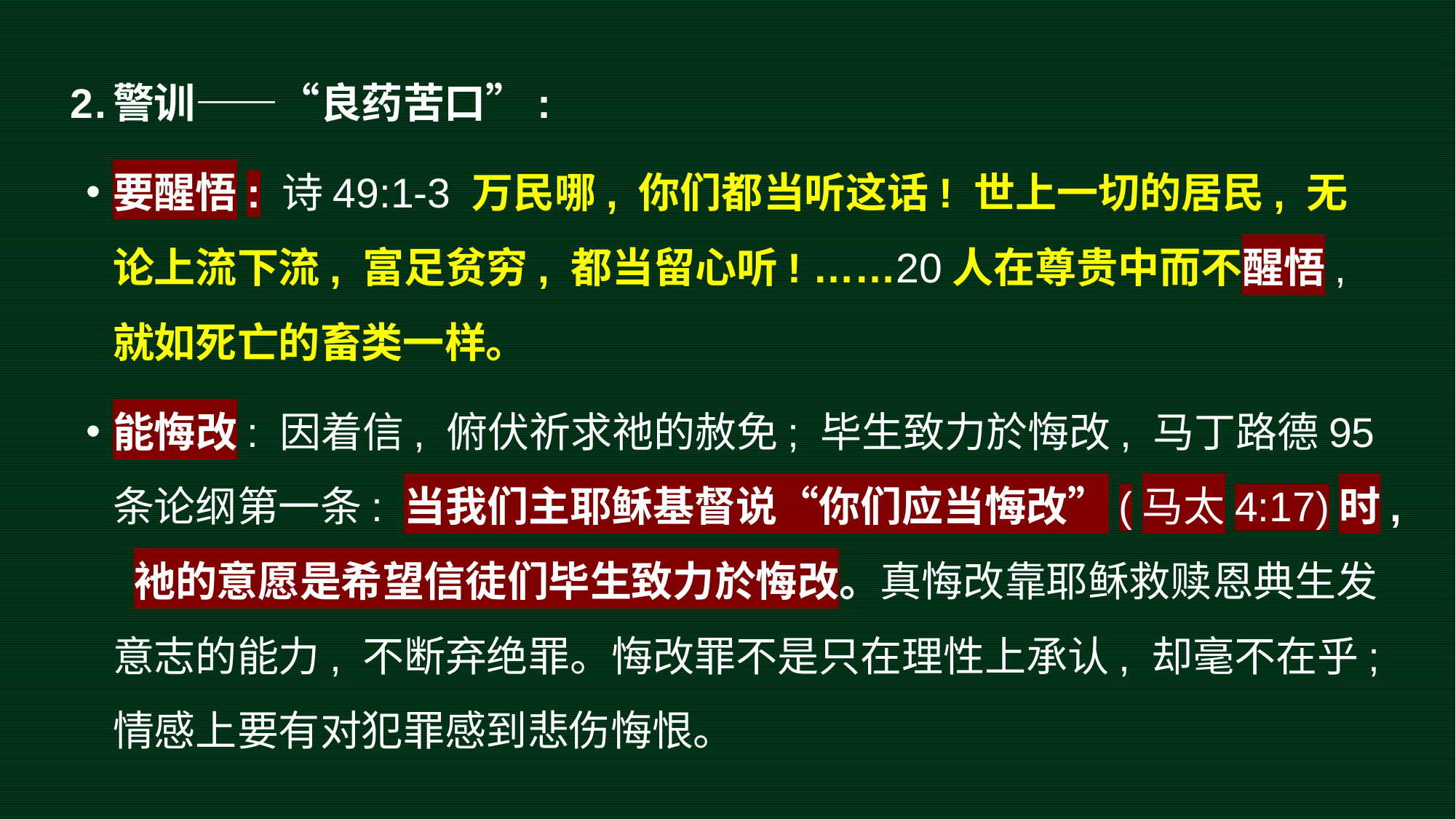

警训——“良药苦口”:
要醒悟: 诗49:1-3 万民哪, 你们都当听这话! 世上一切的居民, 无论上流下流, 富足贫穷, 都当留心听! ……20人在尊贵中而不醒悟, 就如死亡的畜类一样。
能悔改: 因着信, 俯伏祈求祂的赦免; 毕生致力於悔改, 马丁路德95条论纲第一条: 当我们主耶稣基督说“你们应当悔改”(马太4:17)时, 衪的意愿是希望信徒们毕生致力於悔改。真悔改靠耶稣救赎恩典生发意志的能力, 不断弃绝罪。悔改罪不是只在理性上承认, 却毫不在乎; 情感上要有对犯罪感到悲伤悔恨。